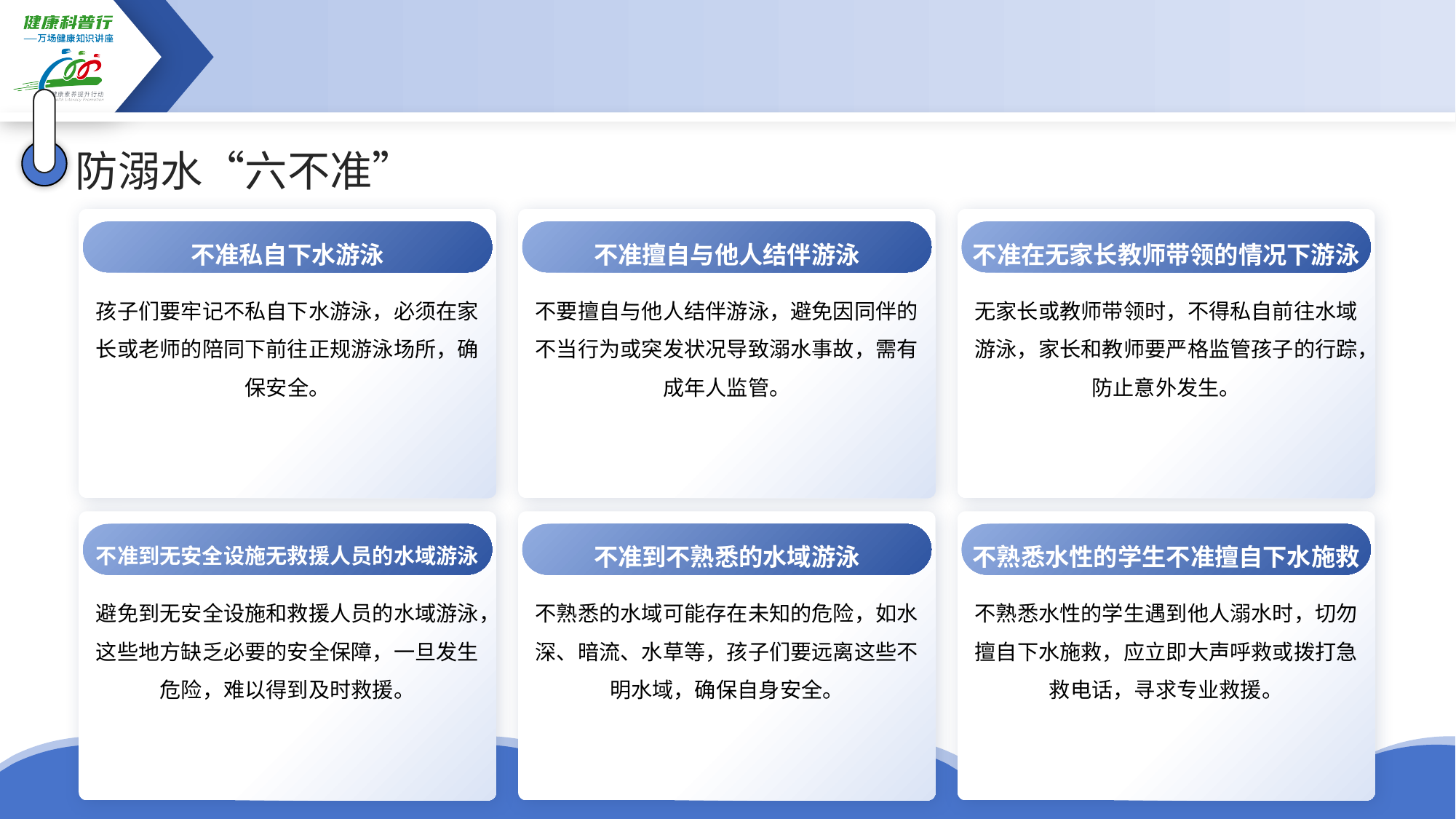

防溺水“六不准”

不准私自下水游泳

不准擅自与他人结伴游泳

不准在无家长教师带领的情况下游泳
不要擅自与他人结伴游泳，避免因同伴的不当行为或突发状况导致溺水事故，需有成年人监管。
无家长或教师带领时，不得私自前往水域游泳，家长和教师要严格监管孩子的行踪，防止意外发生。
孩子们要牢记不私自下水游泳，必须在家长或老师的陪同下前往正规游泳场所，确保安全。

不准到无安全设施无救援人员的水域游泳

不准到不熟悉的水域游泳

不熟悉水性的学生不准擅自下水施救
不熟悉的水域可能存在未知的危险，如水深、暗流、水草等，孩子们要远离这些不明水域，确保自身安全。
不熟悉水性的学生遇到他人溺水时，切勿擅自下水施救，应立即大声呼救或拨打急救电话，寻求专业救援。
避免到无安全设施和救援人员的水域游泳，这些地方缺乏必要的安全保障，一旦发生危险，难以得到及时救援。